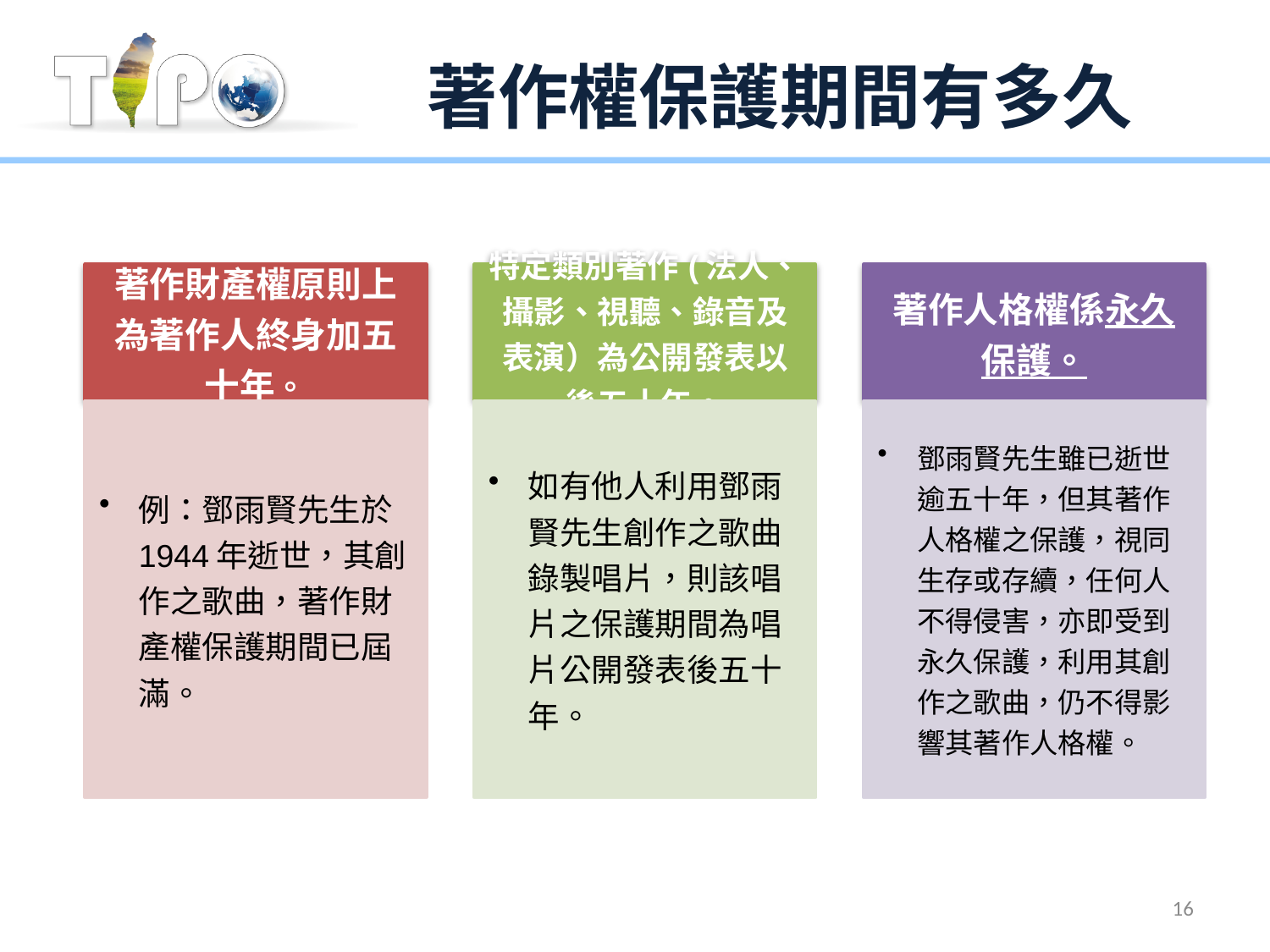

# 著作權保護期間有多久
著作財產權原則上為著作人終身加五十年。
特定類別著作(法人、攝影、視聽、錄音及表演）為公開發表以後五十年。
著作人格權係永久保護。
例：鄧雨賢先生於1944年逝世，其創作之歌曲，著作財產權保護期間已屆滿。
如有他人利用鄧雨賢先生創作之歌曲錄製唱片，則該唱片之保護期間為唱片公開發表後五十年。
鄧雨賢先生雖已逝世逾五十年，但其著作人格權之保護，視同生存或存續，任何人不得侵害，亦即受到永久保護，利用其創作之歌曲，仍不得影響其著作人格權。
16